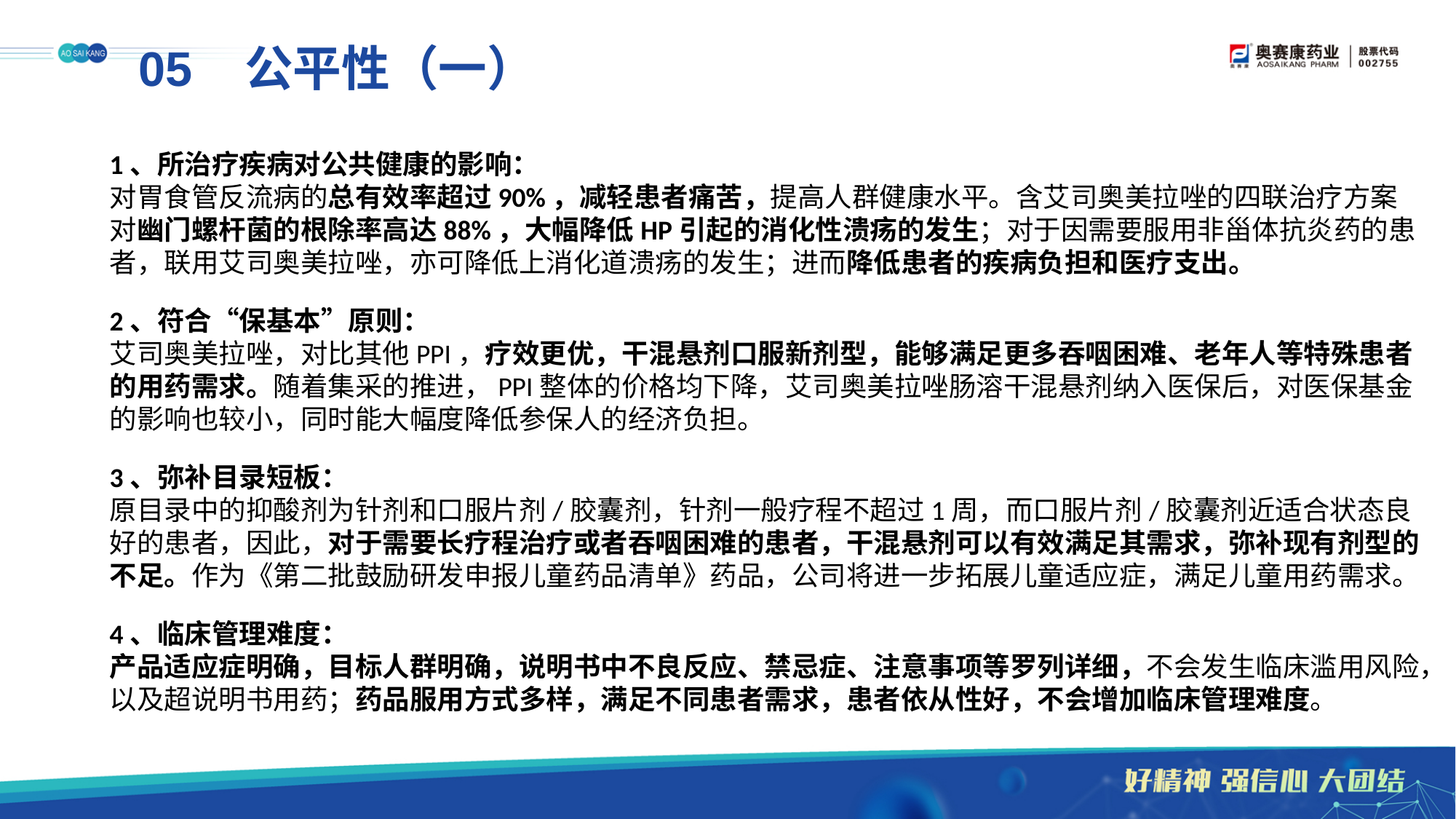

# 05   公平性（一）
1、所治疗疾病对公共健康的影响：
对胃食管反流病的总有效率超过90%，减轻患者痛苦，提高人群健康水平。含艾司奥美拉唑的四联治疗方案对幽门螺杆菌的根除率高达88%，大幅降低HP引起的消化性溃疡的发生；对于因需要服用非甾体抗炎药的患者，联用艾司奥美拉唑，亦可降低上消化道溃疡的发生；进而降低患者的疾病负担和医疗支出。
2、符合“保基本”原则：
艾司奥美拉唑，对比其他PPI，疗效更优，干混悬剂口服新剂型，能够满足更多吞咽困难、老年人等特殊患者的用药需求。随着集采的推进，PPI整体的价格均下降，艾司奥美拉唑肠溶干混悬剂纳入医保后，对医保基金的影响也较小，同时能大幅度降低参保人的经济负担。
3、弥补目录短板：
原目录中的抑酸剂为针剂和口服片剂/胶囊剂，针剂一般疗程不超过1周，而口服片剂/胶囊剂近适合状态良好的患者，因此，对于需要长疗程治疗或者吞咽困难的患者，干混悬剂可以有效满足其需求，弥补现有剂型的不足。作为《第二批鼓励研发申报儿童药品清单》药品，公司将进一步拓展儿童适应症，满足儿童用药需求。
4、临床管理难度：
产品适应症明确，目标人群明确，说明书中不良反应、禁忌症、注意事项等罗列详细，不会发生临床滥用风险，以及超说明书用药；药品服用方式多样，满足不同患者需求，患者依从性好，不会增加临床管理难度。